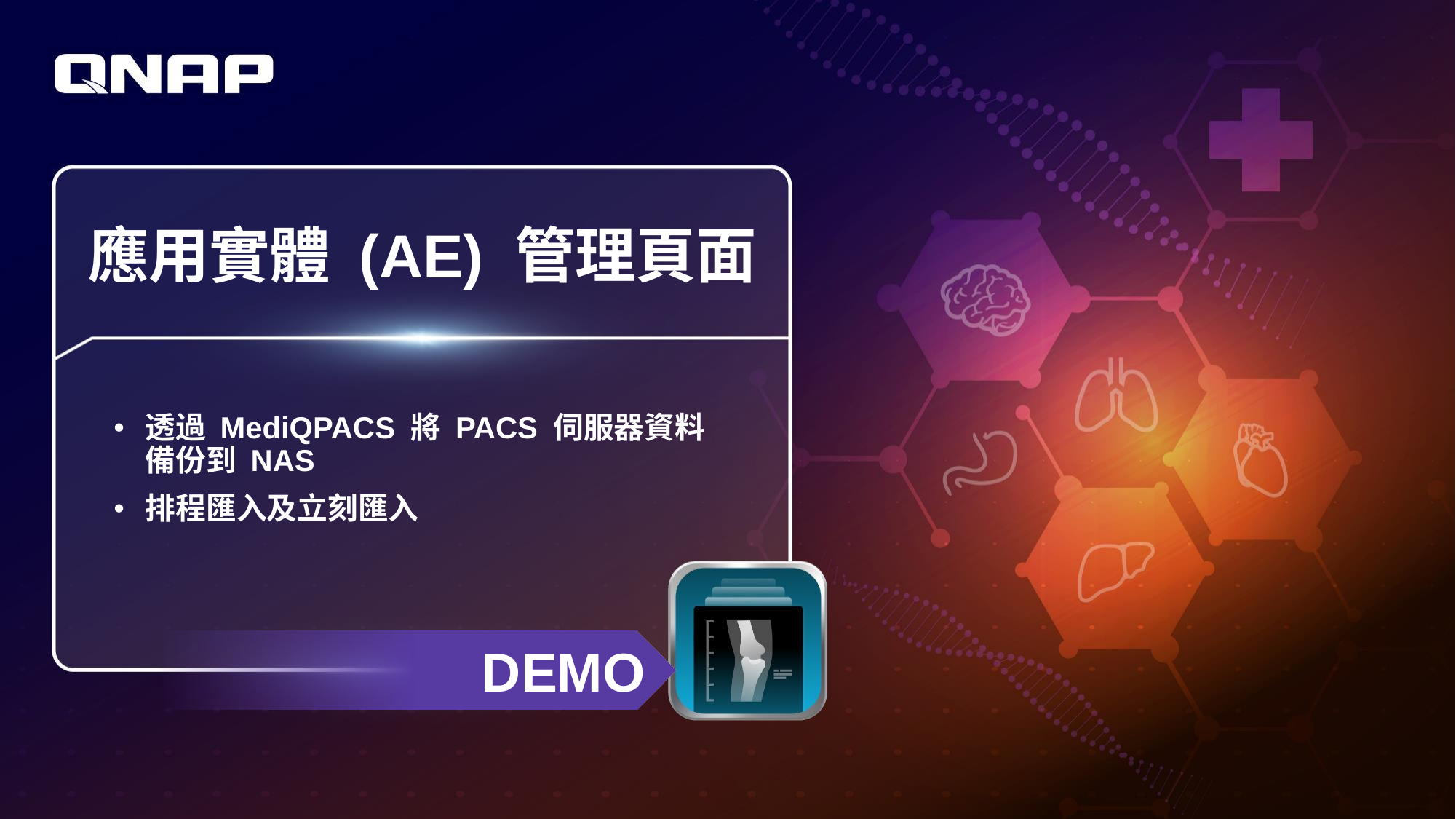

# 應用實體 (AE) 管理頁面
透過 MediQPACS 將 PACS 伺服器資料備份到 NAS
排程匯入及立刻匯入
DEMO